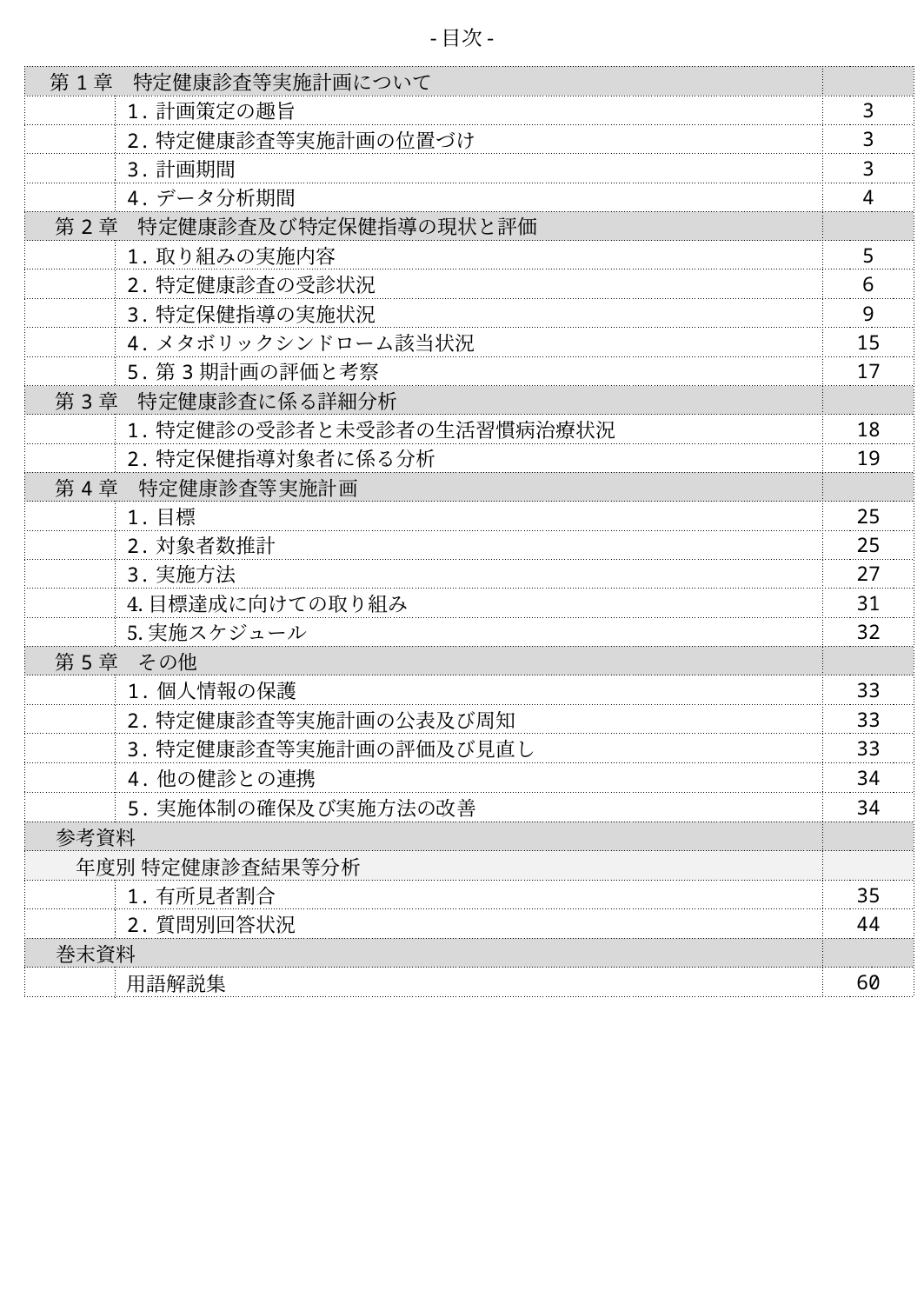

-目次-
| 第1章　特定健康診査等実施計画について |  |  |
| --- | --- | --- |
|  | 1.計画策定の趣旨 | 3 |
|  | 2.特定健康診査等実施計画の位置づけ | 3 |
|  | 3.計画期間 | 3 |
|  | 4.データ分析期間 | 4 |
| 第2章　特定健康診査及び特定保健指導の現状と評価 |  |  |
|  | 1.取り組みの実施内容 | 5 |
|  | 2.特定健康診査の受診状況 | 6 |
|  | 3.特定保健指導の実施状況 | 9 |
|  | 4.メタボリックシンドローム該当状況 | 15 |
|  | 5.第3期計画の評価と考察 | 17 |
| 第3章　特定健康診査に係る詳細分析 |  |  |
|  | 1.特定健診の受診者と未受診者の生活習慣病治療状況 | 18 |
|  | 2.特定保健指導対象者に係る分析 | 19 |
| 第4章　特定健康診査等実施計画 |  |  |
|  | 1.目標 | 25 |
|  | 2.対象者数推計 | 25 |
|  | 3.実施方法 | 27 |
|  | 4.目標達成に向けての取り組み | 31 |
|  | 5.実施スケジュール | 32 |
| 第5章　その他 |  |  |
|  | 1.個人情報の保護 | 33 |
|  | 2.特定健康診査等実施計画の公表及び周知 | 33 |
|  | 3.特定健康診査等実施計画の評価及び見直し | 33 |
|  | 4.他の健診との連携 | 34 |
|  | 5.実施体制の確保及び実施方法の改善 | 34 |
| 参考資料 |  |  |
| 年度別 特定健康診査結果等分析 |  |  |
|  | 1.有所見者割合 | 35 |
|  | 2.質問別回答状況 | 44 |
| 巻末資料 |  |  |
|  | 用語解説集 | 60 |